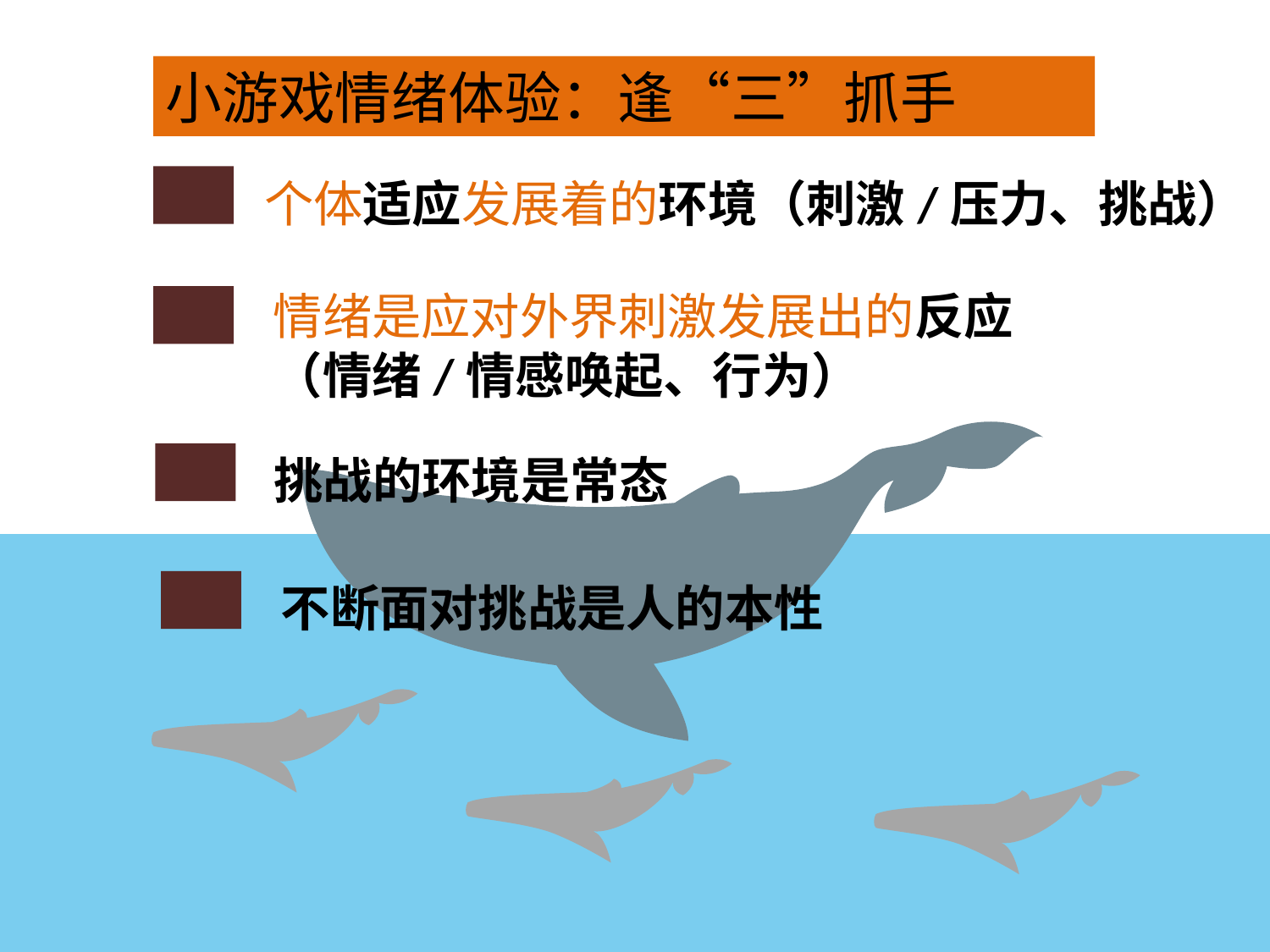

小游戏情绪体验：逢“三”抓手

个体适应发展着的环境（刺激/压力、挑战）
情绪是应对外界刺激发展出的反应
（情绪/情感唤起、行为）

挑战的环境是常态

不断面对挑战是人的本性